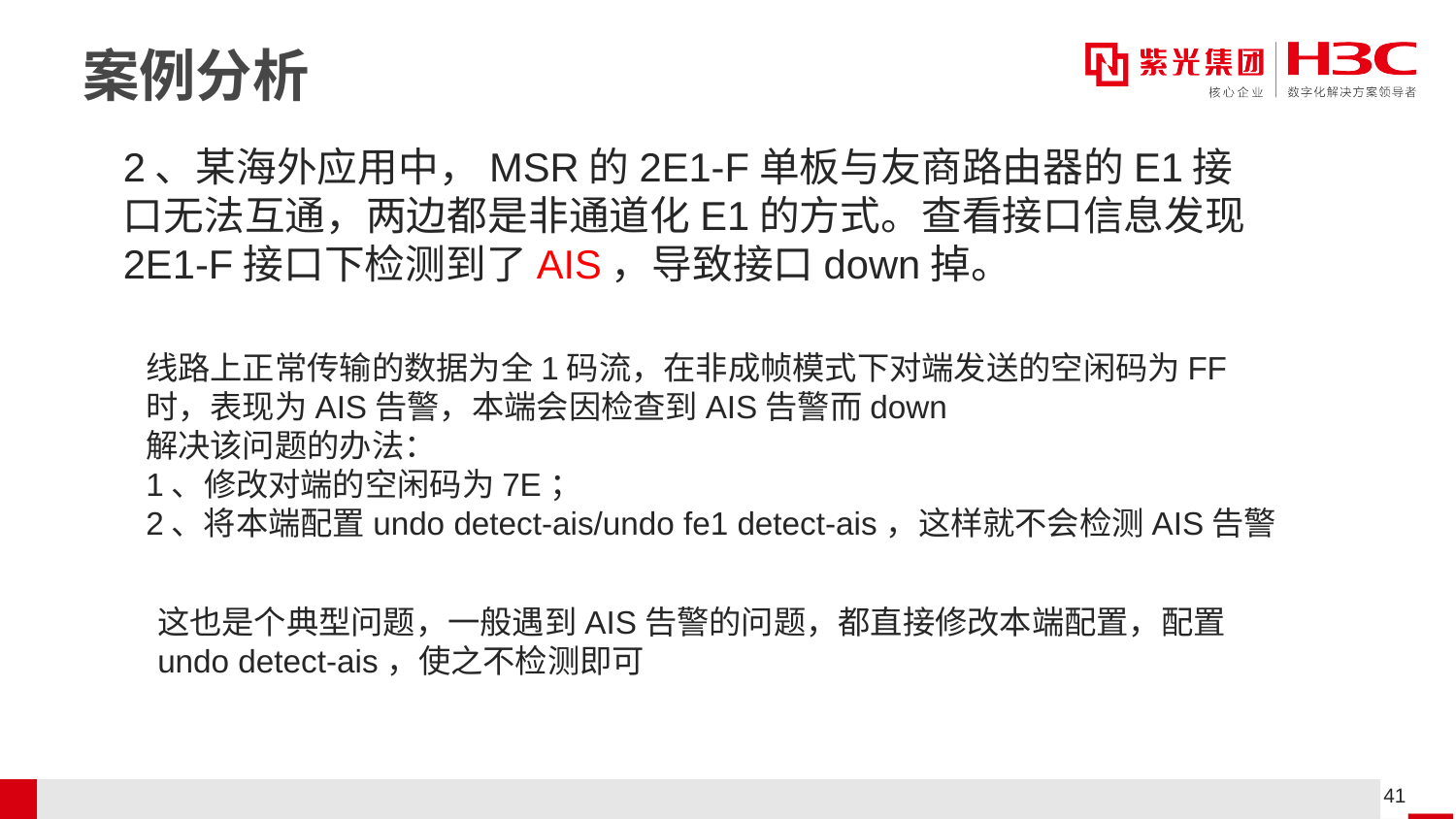

# 案例分析
2、某海外应用中，MSR的2E1-F单板与友商路由器的E1接口无法互通，两边都是非通道化E1的方式。查看接口信息发现2E1-F接口下检测到了AIS，导致接口down掉。
线路上正常传输的数据为全1码流，在非成帧模式下对端发送的空闲码为FF时，表现为AIS告警，本端会因检查到AIS告警而down
解决该问题的办法：
1、修改对端的空闲码为7E；
2、将本端配置undo detect-ais/undo fe1 detect-ais，这样就不会检测AIS告警
这也是个典型问题，一般遇到AIS告警的问题，都直接修改本端配置，配置undo detect-ais，使之不检测即可